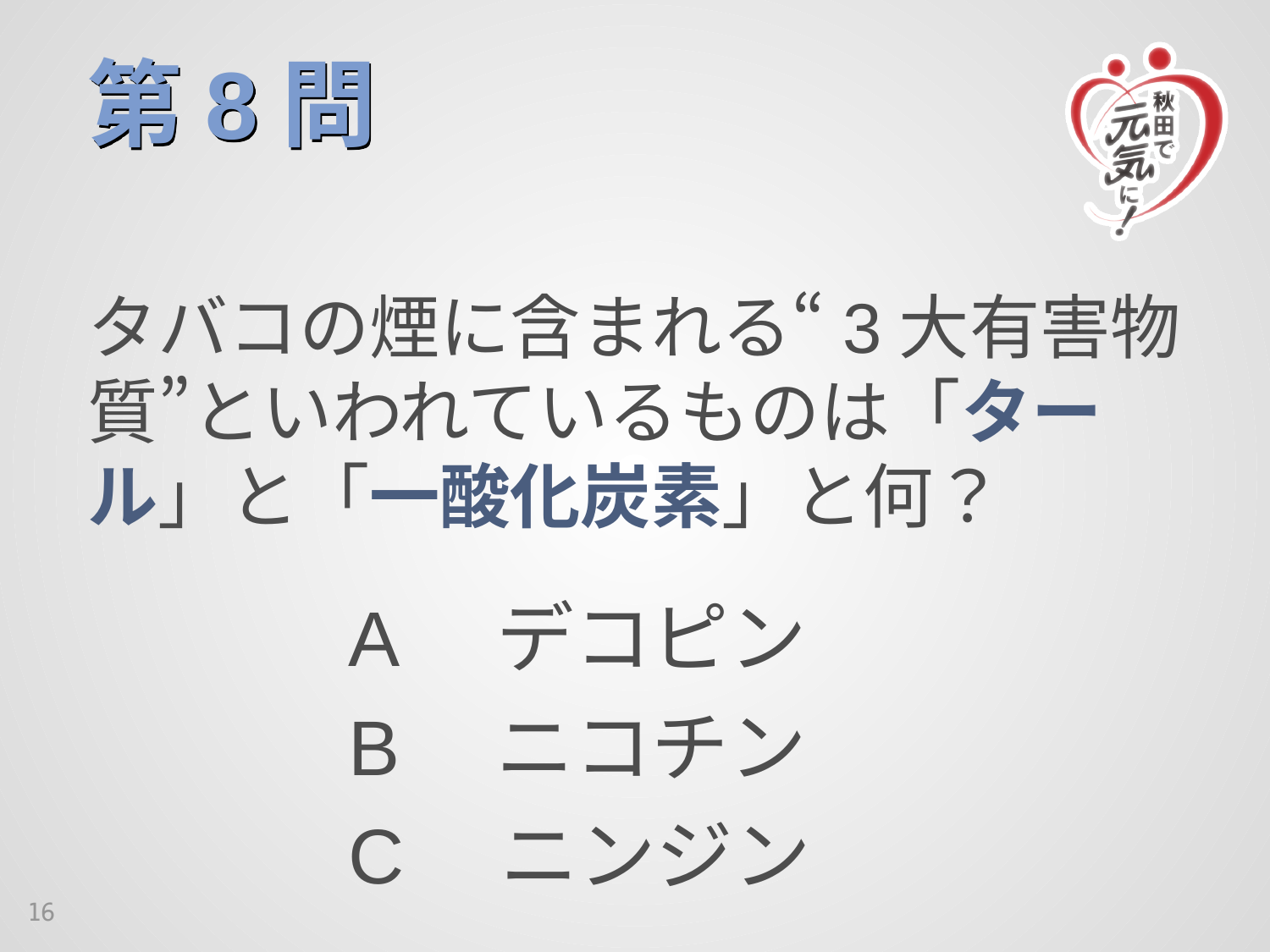

# 第8問
タバコの煙に含まれる“3大有害物質”といわれているものは「タール」と「一酸化炭素」と何？
A　デコピン
B　ニコチン
C　ニンジン

16